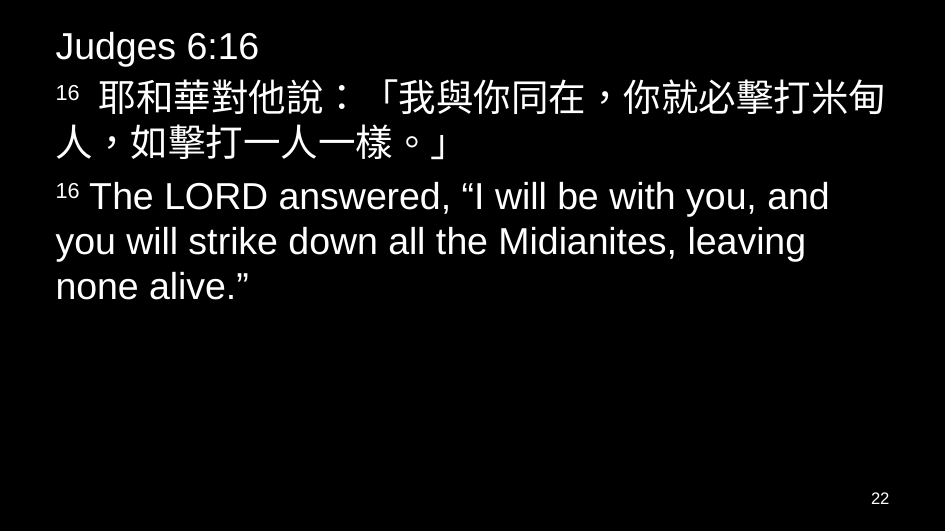

Judges 6:16
16 耶和華對他說：「我與你同在，你就必擊打米甸人，如擊打一人一樣。」
16 The Lord answered, “I will be with you, and you will strike down all the Midianites, leaving none alive.”

22